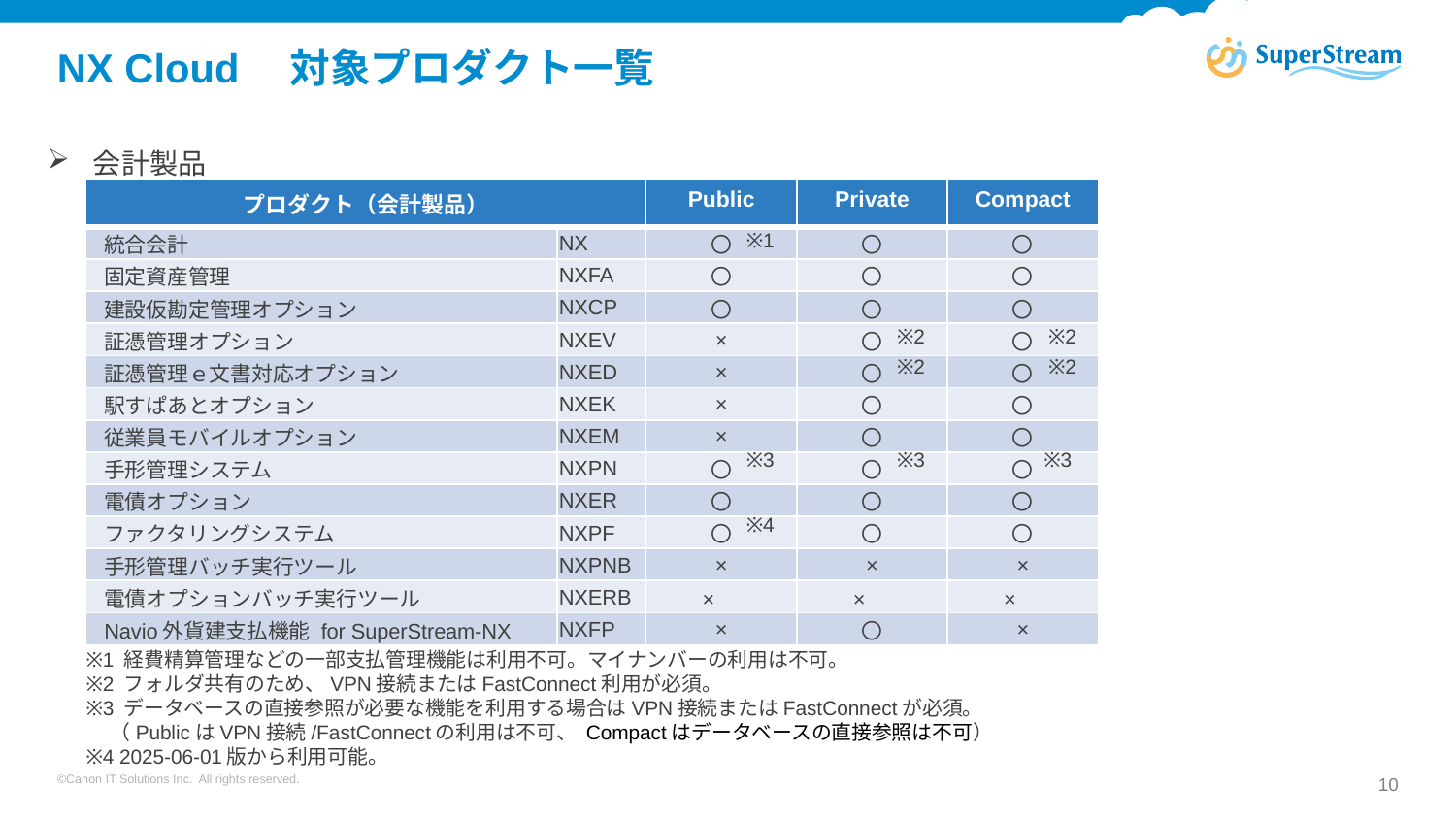

# NX Cloud　対象プロダクト一覧
会計製品
| プロダクト（会計製品） |  | Public | Private | Compact |
| --- | --- | --- | --- | --- |
| 統合会計 | NX | 〇 | 〇 | 〇 |
| 固定資産管理 | NXFA | 〇 | 〇 | 〇 |
| 建設仮勘定管理オプション | NXCP | 〇 | 〇 | 〇 |
| 証憑管理オプション | NXEV | × | 〇 | 〇 |
| 証憑管理ｅ文書対応オプション | NXED | × | 〇 | 〇 |
| 駅すぱあとオプション | NXEK | × | 〇 | 〇 |
| 従業員モバイルオプション | NXEM | × | 〇 | 〇 |
| 手形管理システム | NXPN | 〇 | 〇 | 〇 |
| 電債オプション | NXER | 〇 | 〇 | 〇 |
| ファクタリングシステム | NXPF | 〇 | 〇 | 〇 |
| 手形管理バッチ実行ツール | NXPNB | × | × | × |
| 電債オプションバッチ実行ツール | NXERB | × | × | × |
| Navio外貨建支払機能 for SuperStream-NX | NXFP | × | 〇 | × |
※1
※2
※2
※2
※2
※3
※3
※3
※4
※1 経費精算管理などの一部支払管理機能は利用不可。マイナンバーの利用は不可。
※2 フォルダ共有のため、VPN接続またはFastConnect利用が必須。
※3 データベースの直接参照が必要な機能を利用する場合はVPN接続またはFastConnectが必須。
　 （PublicはVPN接続/FastConnectの利用は不可、 Compactはデータベースの直接参照は不可）
※4 2025-06-01版から利用可能。
©Canon IT Solutions Inc.  All rights reserved.
10